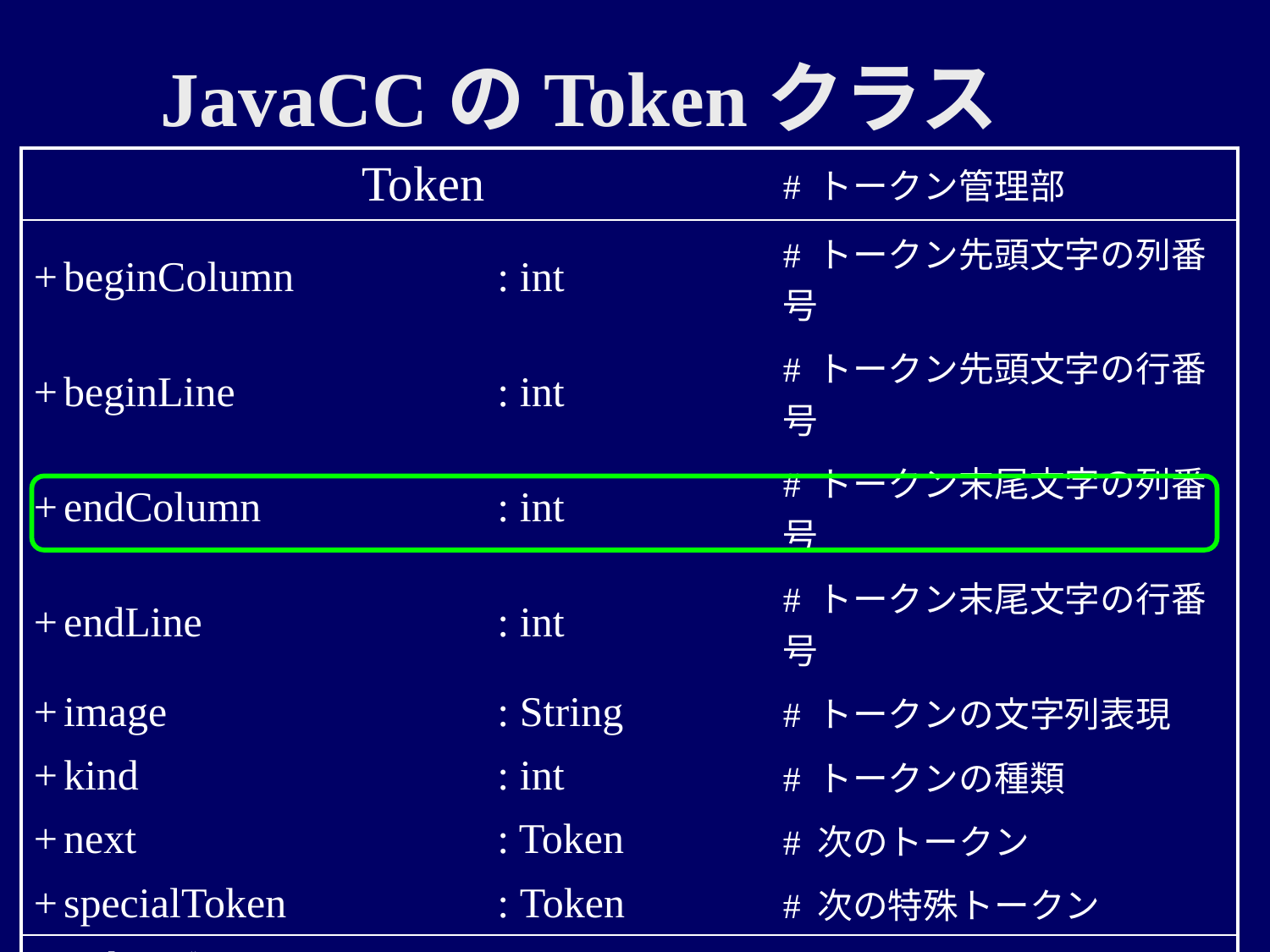

# JavaCCのTokenクラス
|  | Token |  | # トークン管理部 |
| --- | --- | --- | --- |
| + | beginColumn | : int | # トークン先頭文字の列番号 |
| + | beginLine | : int | # トークン先頭文字の行番号 |
| + | endColumn | : int | # トークン末尾文字の列番号 |
| + | endLine | : int | # トークン末尾文字の行番号 |
| + | image | : String | # トークンの文字列表現 |
| + | kind | : int | # トークンの種類 |
| + | next | : Token | # 次のトークン |
| + | specialToken | : Token | # 次の特殊トークン |
| + | Token () |  | # コンストラクタ |
| + | newToken (ofKind : int) | : static Token | # 新規トークン生成 |
| + | toString () | : String | # image を返す |